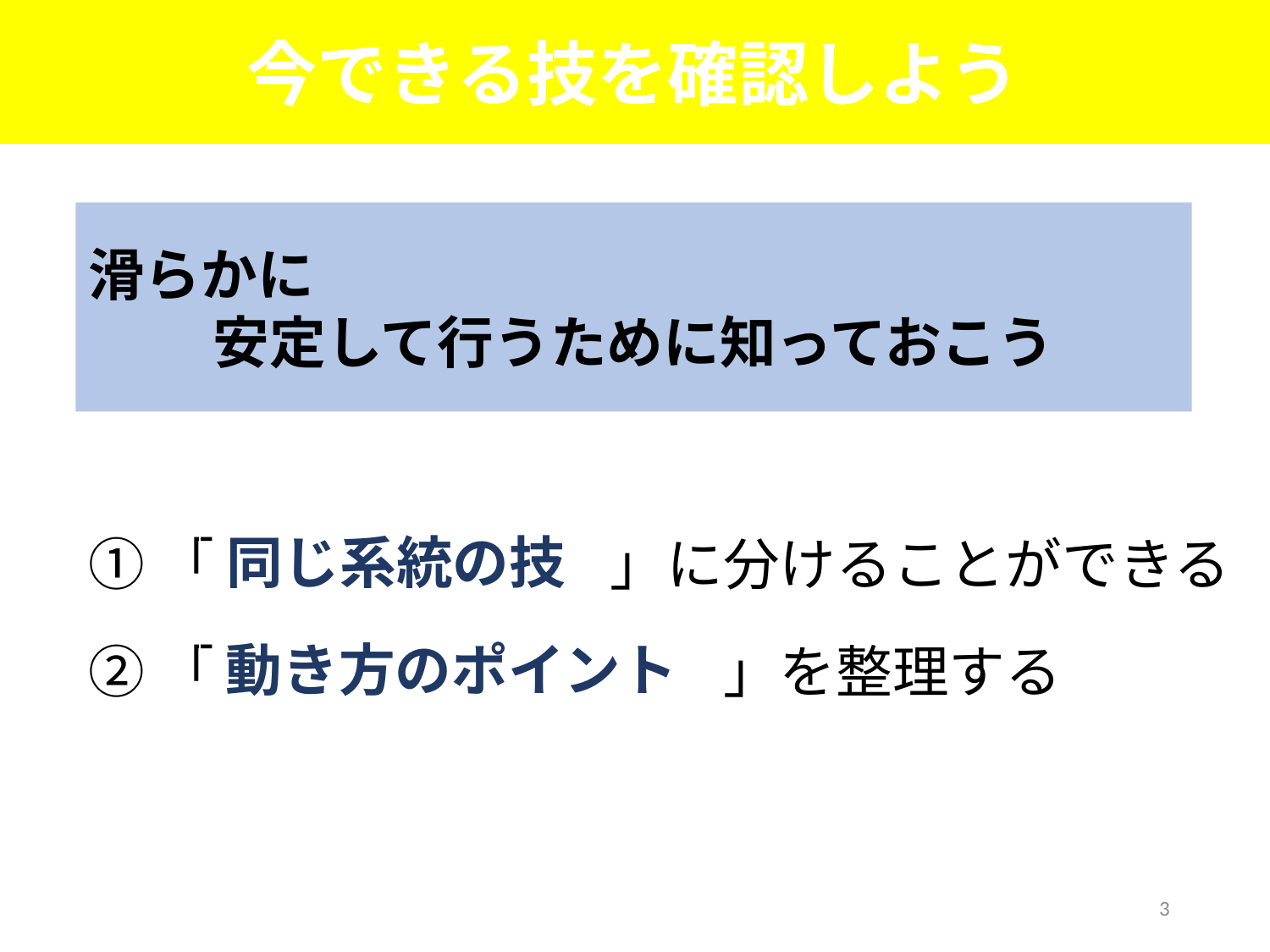

今できる技を確認しよう
滑らかに
安定して行うために知っておこう
同じ系統の技
①「　　　　　　　」に分けることができる
動き方のポイント
②「　　　　　　　　　」を整理する
3